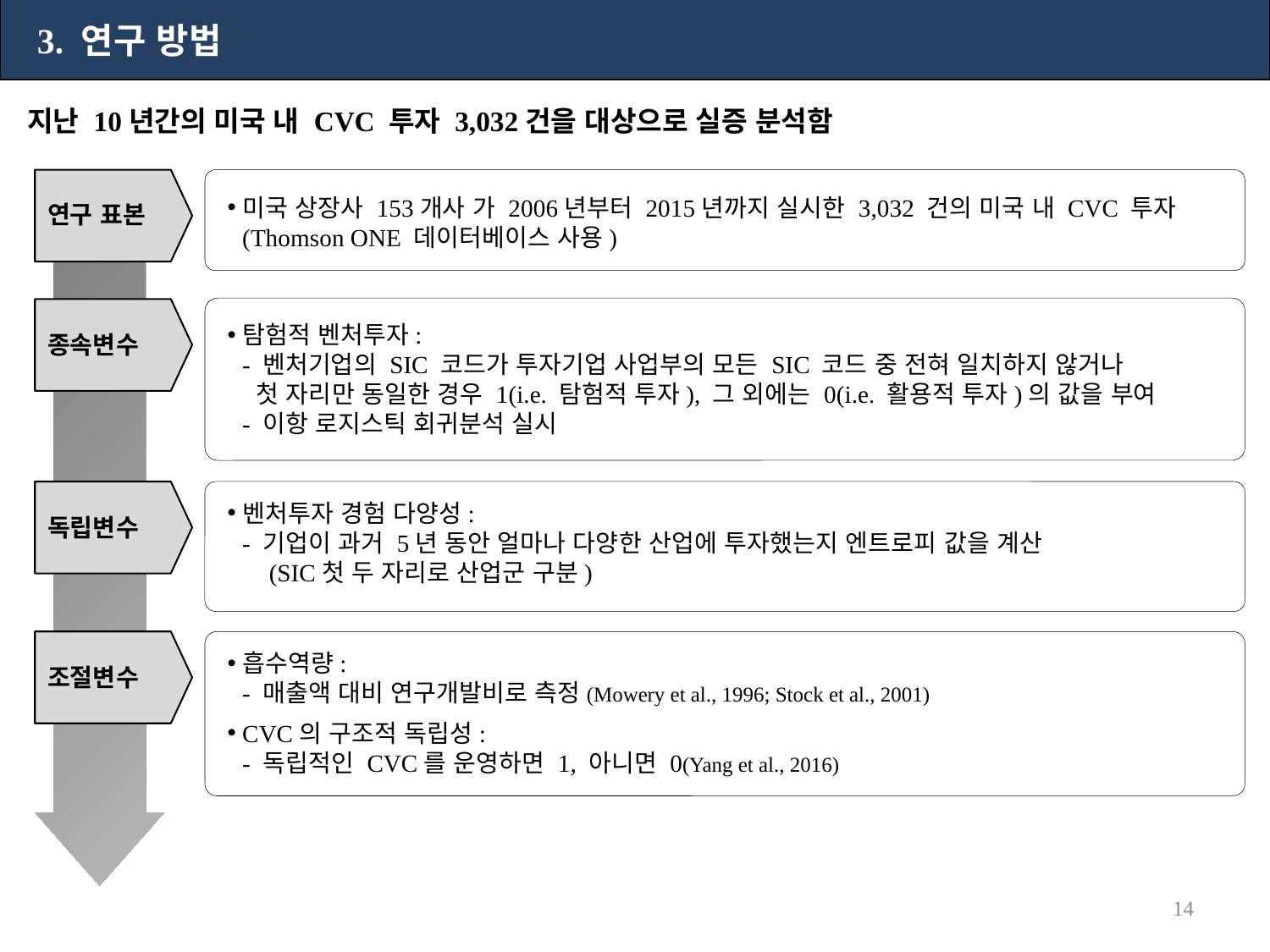

3. 연구 방법
지난 10년간의 미국 내 CVC 투자 3,032건을 대상으로 실증 분석함

미국 상장사 153개사 가 2006년부터 2015년까지 실시한 3,032 건의 미국 내 CVC 투자
(Thomson ONE 데이터베이스 사용)
연구 표본

탐험적 벤처투자:
- 벤처기업의 SIC 코드가 투자기업 사업부의 모든 SIC 코드 중 전혀 일치하지 않거나
  첫 자리만 동일한 경우 1(i.e. 탐험적 투자), 그 외에는 0(i.e. 활용적 투자)의 값을 부여
- 이항 로지스틱 회귀분석 실시
종속변수

벤처투자 경험 다양성:
- 기업이 과거 5년 동안 얼마나 다양한 산업에 투자했는지 엔트로피 값을 계산
   (SIC첫 두 자리로 산업군 구분)
독립변수

흡수역량:
- 매출액 대비 연구개발비로 측정(Mowery et al., 1996; Stock et al., 2001)
CVC의 구조적 독립성:
- 독립적인 CVC를 운영하면 1, 아니면 0(Yang et al., 2016)
조절변수
14